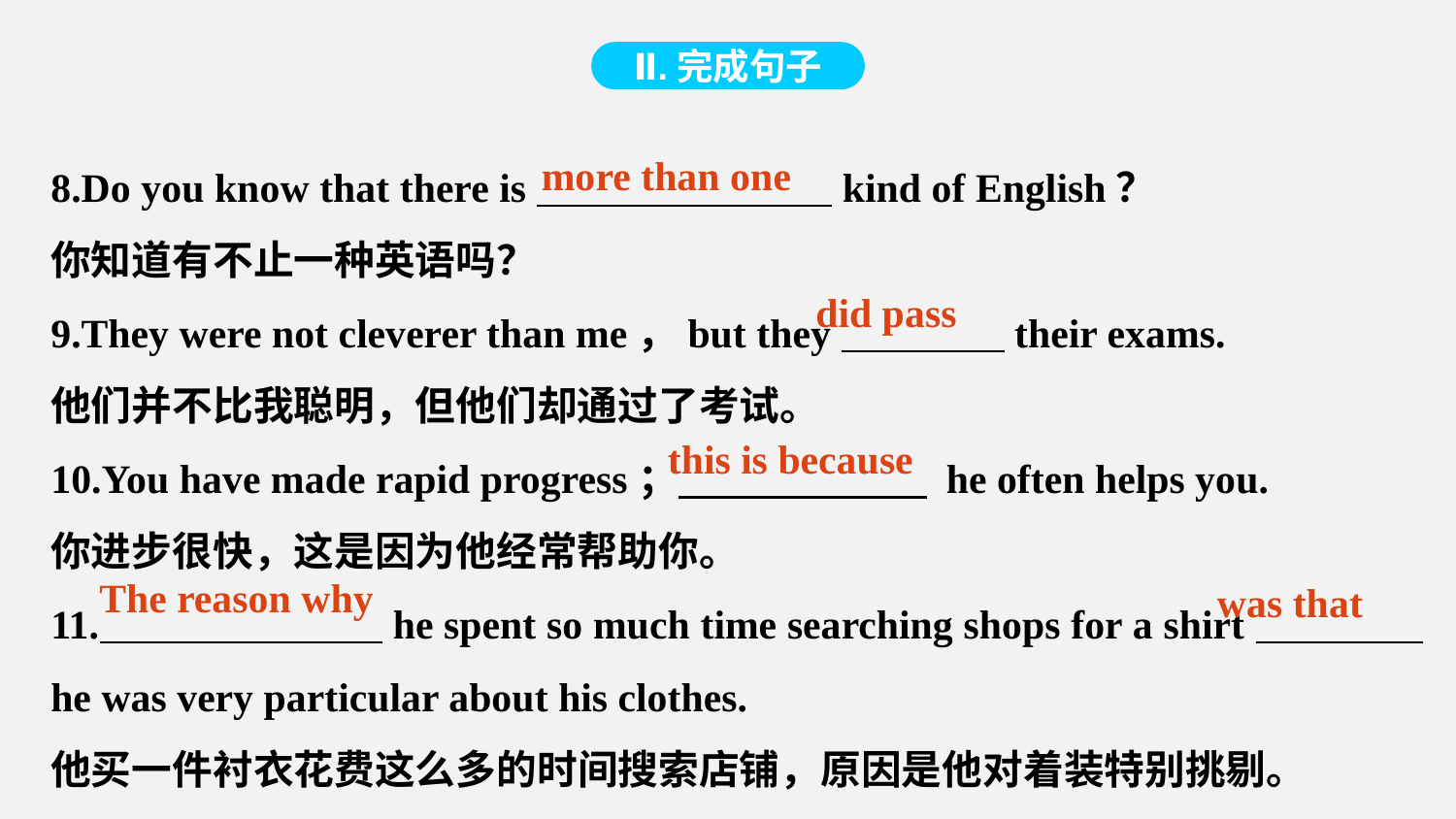

Ⅱ.完成句子
8.Do you know that there is                               kind of English？
你知道有不止一种英语吗？
9.They were not cleverer than me，but they                  their exams.
他们并不比我聪明，但他们却通过了考试。
10.You have made rapid progress；                            he often helps you.
你进步很快，这是因为他经常帮助你。
11.                            he spent so much time searching shops for a shirt                  he was very particular about his clothes.
他买一件衬衣花费这么多的时间搜索店铺，原因是他对着装特别挑剔。
more than one
did pass
this is because
The reason why
was that